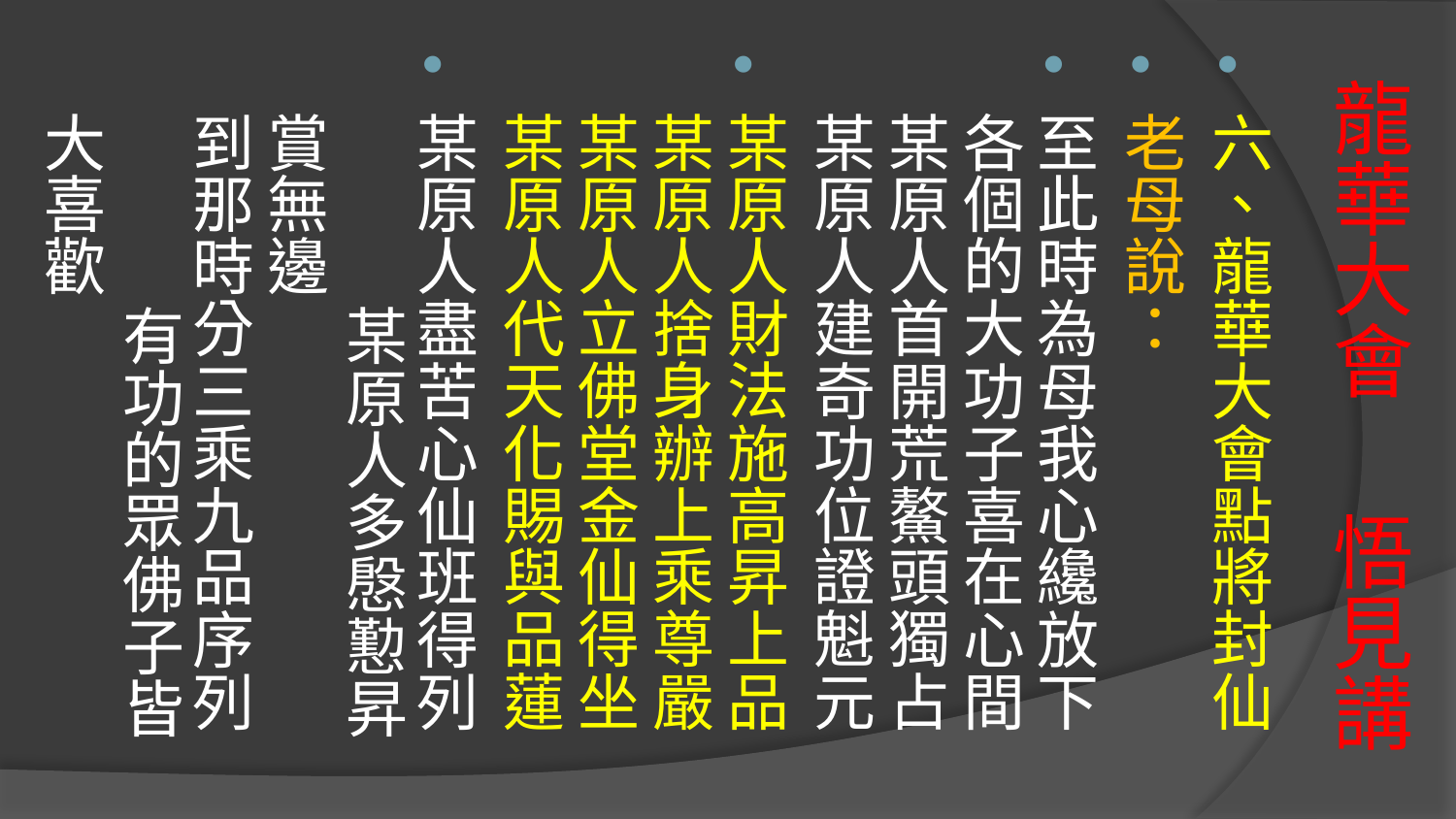

六、龍華大會點將封仙
老母說：
至此時為母我心纔放下 各個的大功子喜在心間
某原人首開荒鰲頭獨占 某原人建奇功位證魁元
某原人財法施高昇上品 某原人捨身辦上乘尊嚴
某原人立佛堂金仙得坐 某原人代天化賜與品蓮
某原人盡苦心仙班得列                 某原人多慇懃昇賞無邊
到那時分三乘九品序列                 有功的眾佛子皆大喜歡
# 龍華大會      悟見講